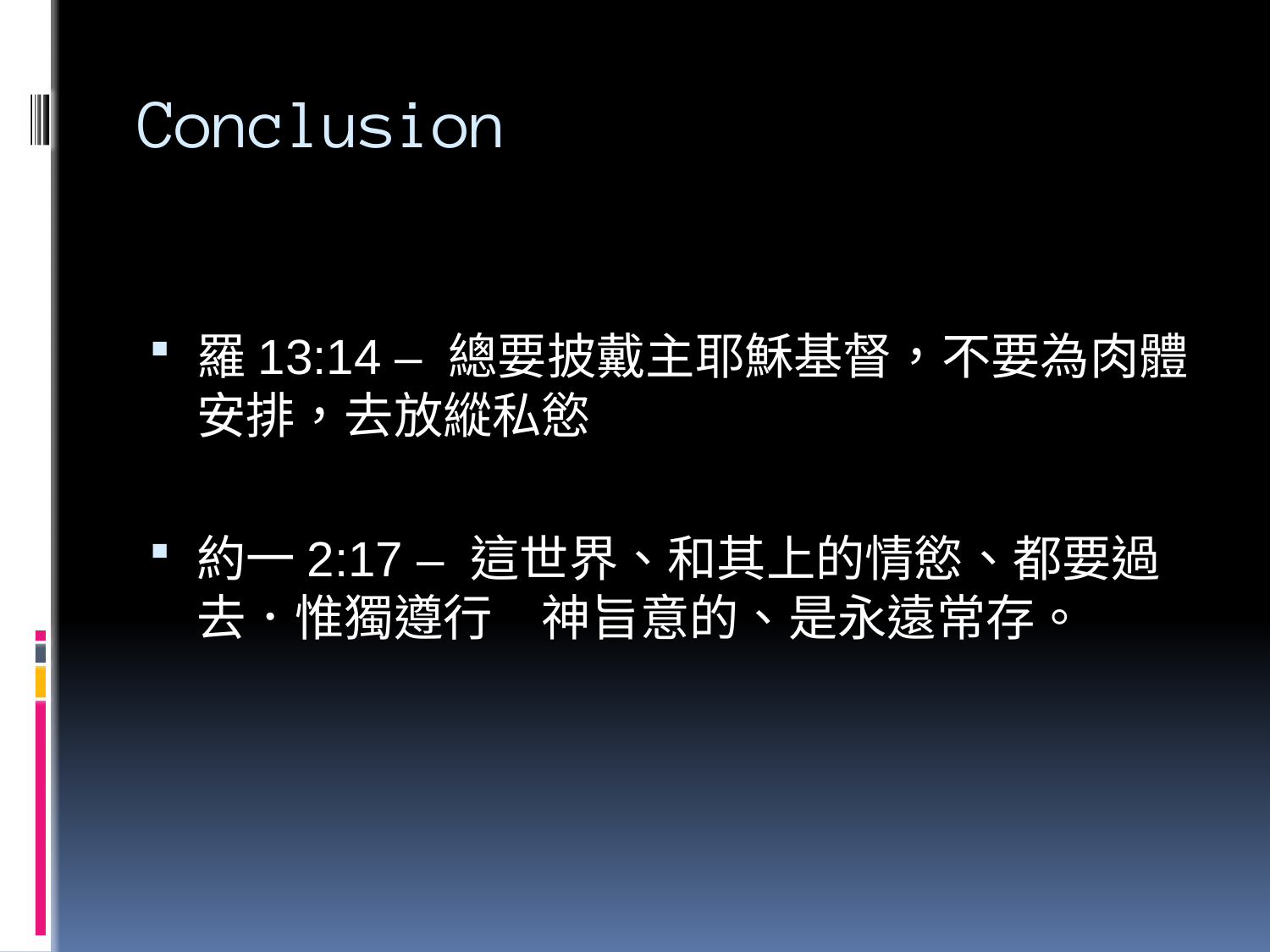

# Conclusion

羅13:14 – 總要披戴主耶穌基督，不要為肉體安排，去放縱私慾

約一2:17 – 這世界、和其上的情慾、都要過去．惟獨遵行　神旨意的、是永遠常存。